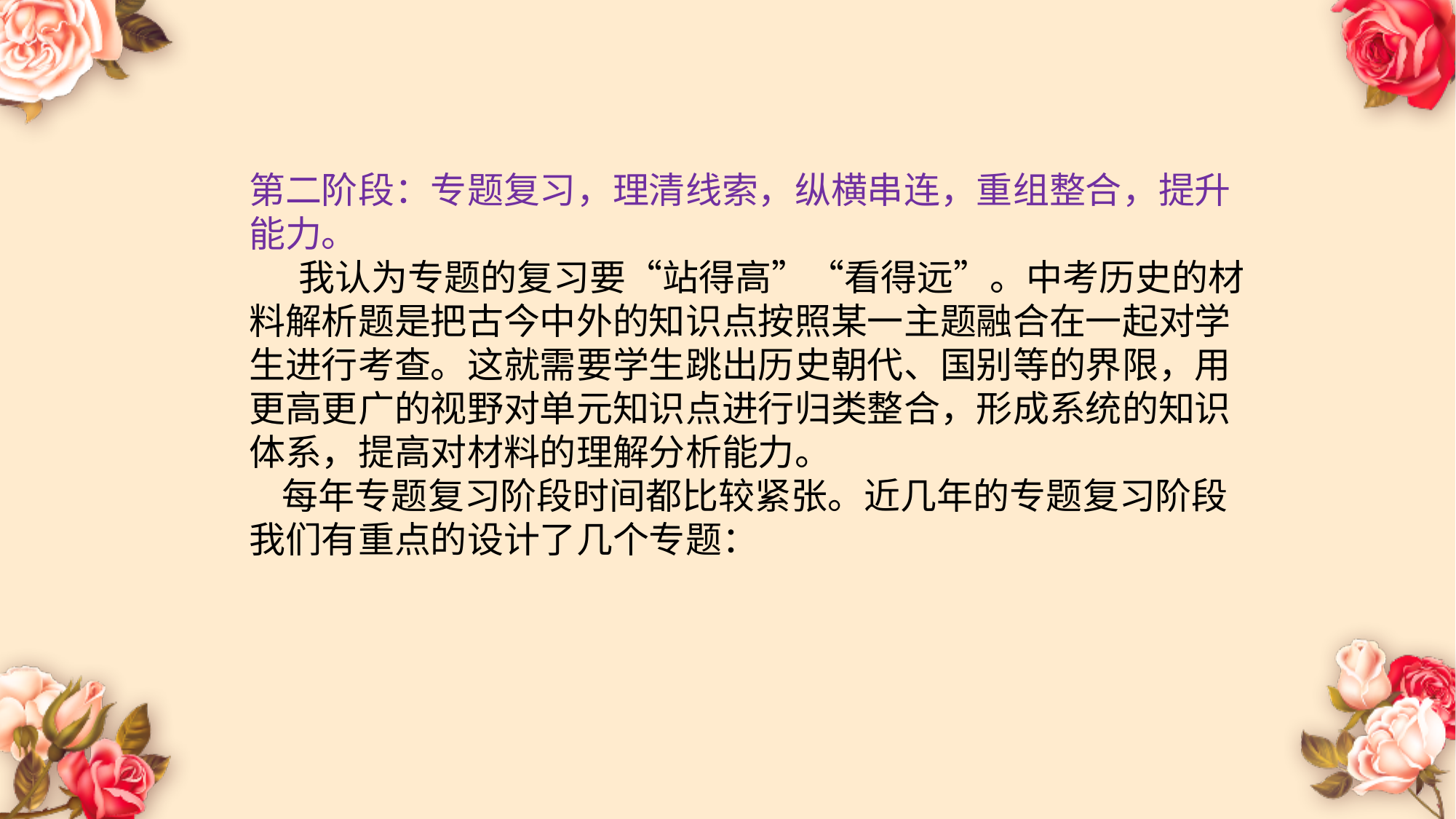

第二阶段：专题复习，理清线索，纵横串连，重组整合，提升能力。
     我认为专题的复习要“站得高”“看得远”。中考历史的材料解析题是把古今中外的知识点按照某一主题融合在一起对学生进行考查。这就需要学生跳出历史朝代、国别等的界限，用更高更广的视野对单元知识点进行归类整合，形成系统的知识体系，提高对材料的理解分析能力。
   每年专题复习阶段时间都比较紧张。近几年的专题复习阶段我们有重点的设计了几个专题：